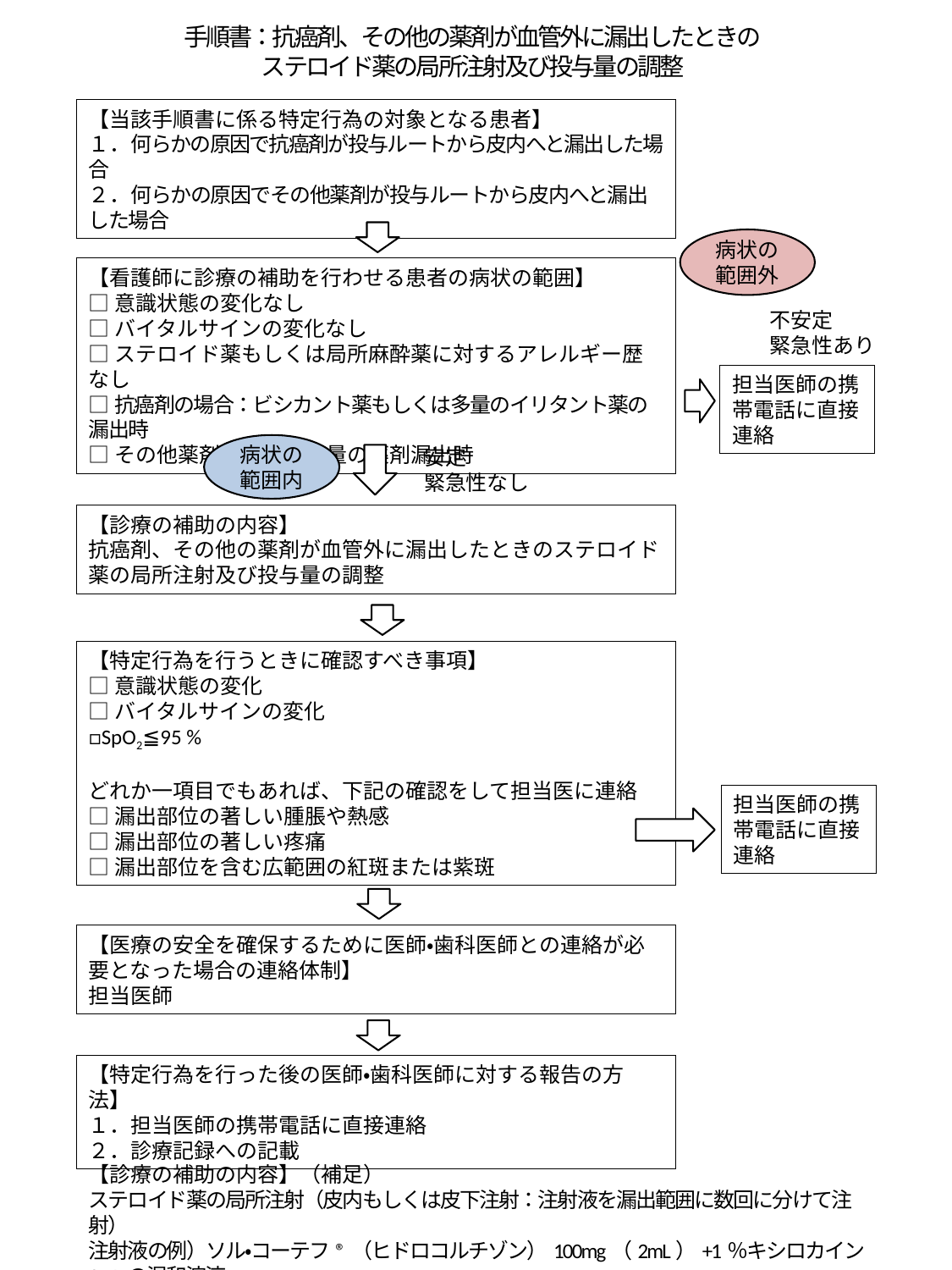

手順書：抗癌剤、その他の薬剤が血管外に漏出したときの
ステロイド薬の局所注射及び投与量の調整
【当該手順書に係る特定行為の対象となる患者】
１．何らかの原因で抗癌剤が投与ルートから皮内へと漏出した場合
２．何らかの原因でその他薬剤が投与ルートから皮内へと漏出した場合

病状の
範囲外
【看護師に診療の補助を行わせる患者の病状の範囲】
□意識状態の変化なし
□バイタルサインの変化なし
□ステロイド薬もしくは局所麻酔薬に対するアレルギー歴なし
□抗癌剤の場合：ビシカント薬もしくは多量のイリタント薬の漏出時
□その他薬剤の場合：多量の薬剤漏出時
不安定
緊急性あり
担当医師の携帯電話に直接連絡

病状の
範囲内
安定
緊急性なし

【診療の補助の内容】
抗癌剤、その他の薬剤が血管外に漏出したときのステロイド薬の局所注射及び投与量の調整

【特定行為を行うときに確認すべき事項】
□意識状態の変化
□バイタルサインの変化
□SpO2≦95 %

どれか一項目でもあれば、下記の確認をして担当医に連絡
□漏出部位の著しい腫脹や熱感
□漏出部位の著しい疼痛
□漏出部位を含む広範囲の紅斑または紫斑
担当医師の携帯電話に直接連絡

【医療の安全を確保するために医師・歯科医師との連絡が必要となった場合の連絡体制】
担当医師

【特定行為を行った後の医師・歯科医師に対する報告の方法】
１．担当医師の携帯電話に直接連絡
２．診療記録への記載
【診療の補助の内容】（補足）
ステロイド薬の局所注射（皮内もしくは皮下注射：注射液を漏出範囲に数回に分けて注射）
注射液の例）ソル・コーテフ®（ヒドロコルチゾン）100mg（2mL）+1％キシロカイン2mLの混和溶液